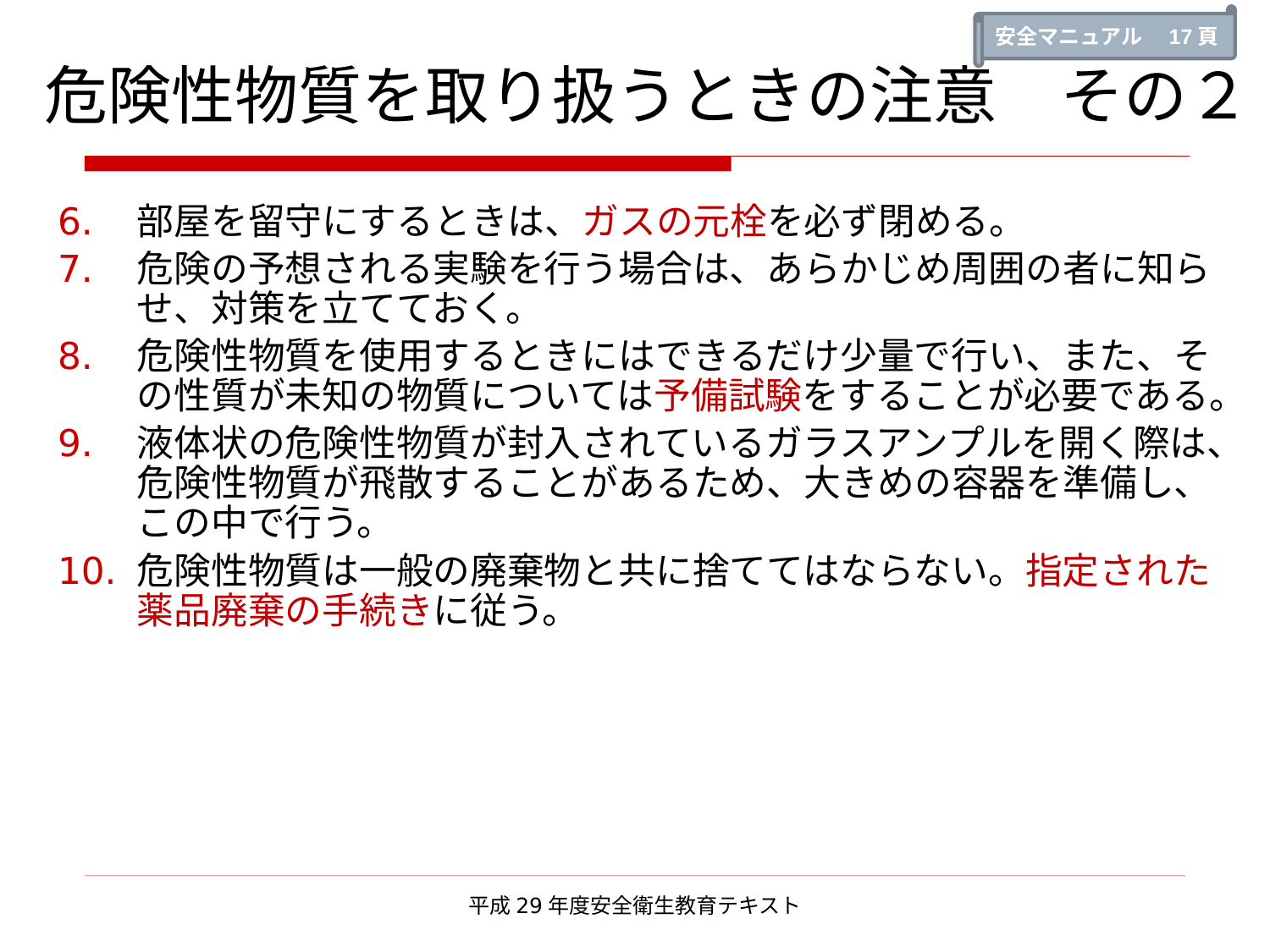

安全マニュアル　17頁
# 危険性物質を取り扱うときの注意　その２
6.	部屋を留守にするときは、ガスの元栓を必ず閉める。
7.	危険の予想される実験を行う場合は、あらかじめ周囲の者に知らせ、対策を立てておく。
8.	危険性物質を使用するときにはできるだけ少量で行い、また、その性質が未知の物質については予備試験をすることが必要である。
9.	液体状の危険性物質が封入されているガラスアンプルを開く際は、危険性物質が飛散することがあるため、大きめの容器を準備し、この中で行う。
10.	危険性物質は一般の廃棄物と共に捨ててはならない。指定された薬品廃棄の手続きに従う。
平成29年度安全衛生教育テキスト